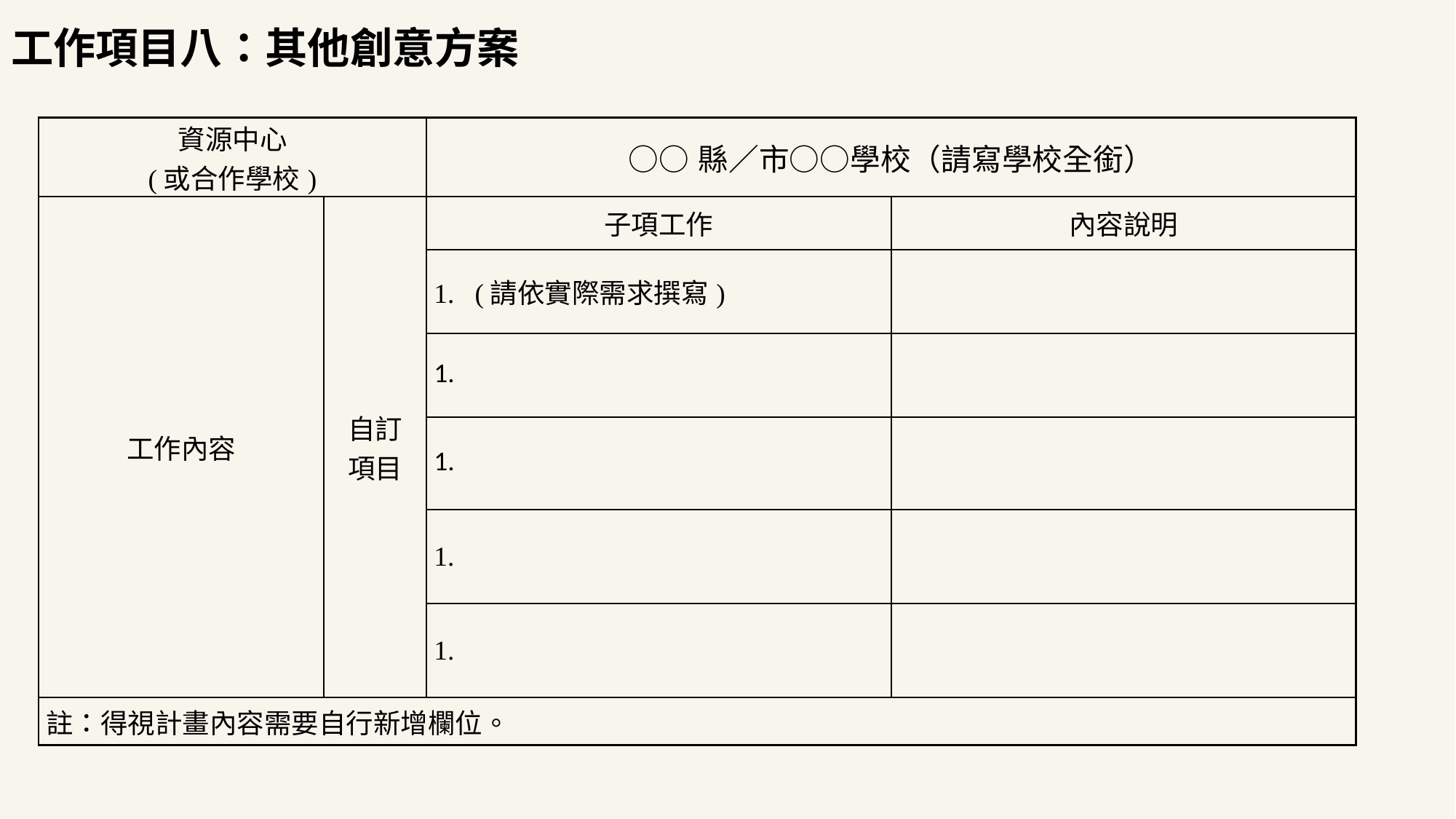

工作項目八：其他創意方案
| 資源中心 (或合作學校) |  | ○○縣／市○○學校（請寫學校全銜） |  |
| --- | --- | --- | --- |
| 工作內容 | 自訂 項目 | 子項工作 | 內容說明 |
|  |  | (請依實際需求撰寫) |  |
|  |  |  |  |
|  |  |  |  |
|  |  |  |  |
|  |  |  |  |
| 註：得視計畫內容需要自行新增欄位。 |  |  |  |